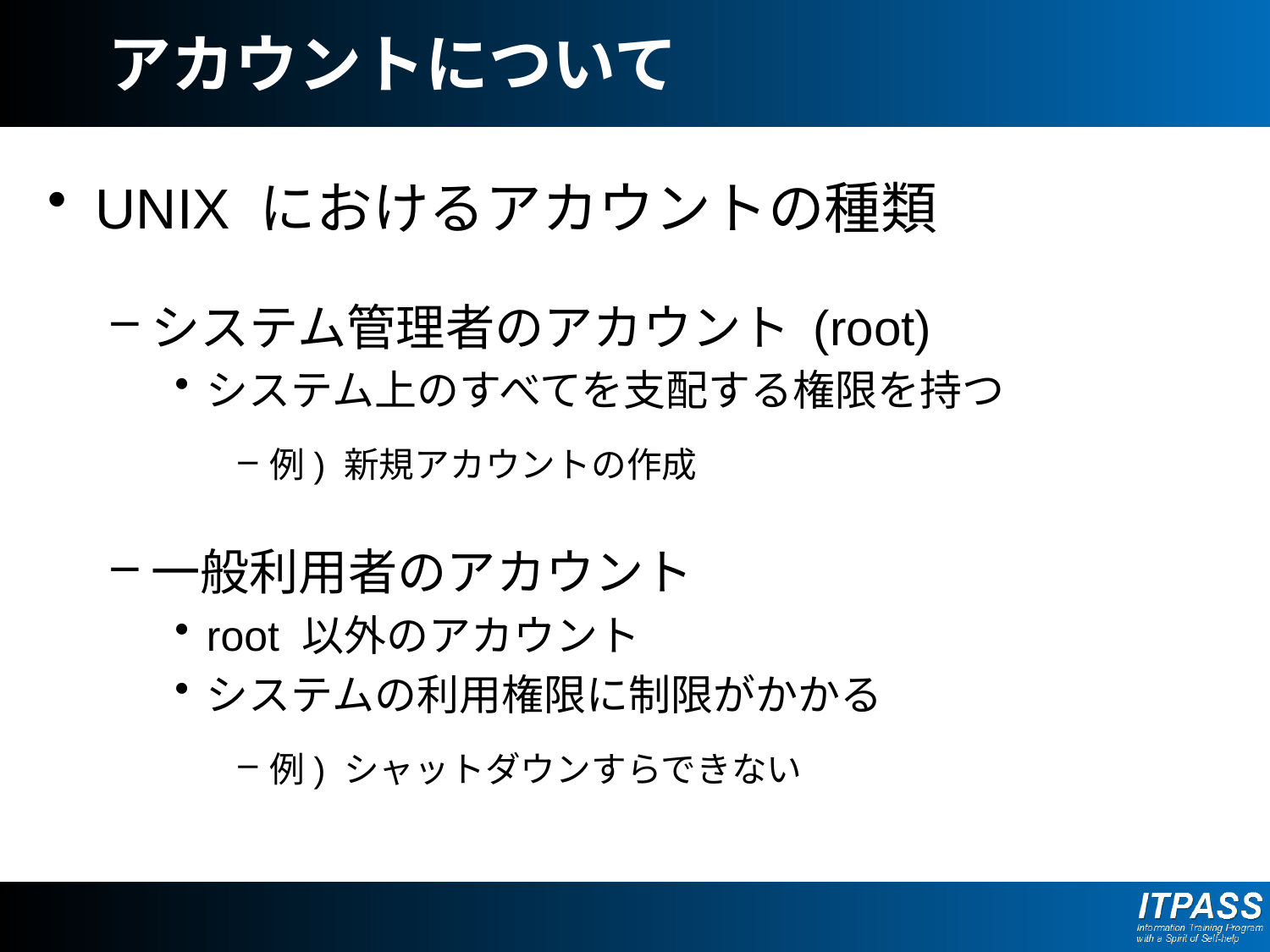

# アカウントについて
UNIX におけるアカウントの種類

システム管理者のアカウント (root)
システム上のすべてを支配する権限を持つ
例) 新規アカウントの作成

一般利用者のアカウント
root 以外のアカウント
システムの利用権限に制限がかかる
例) シャットダウンすらできない